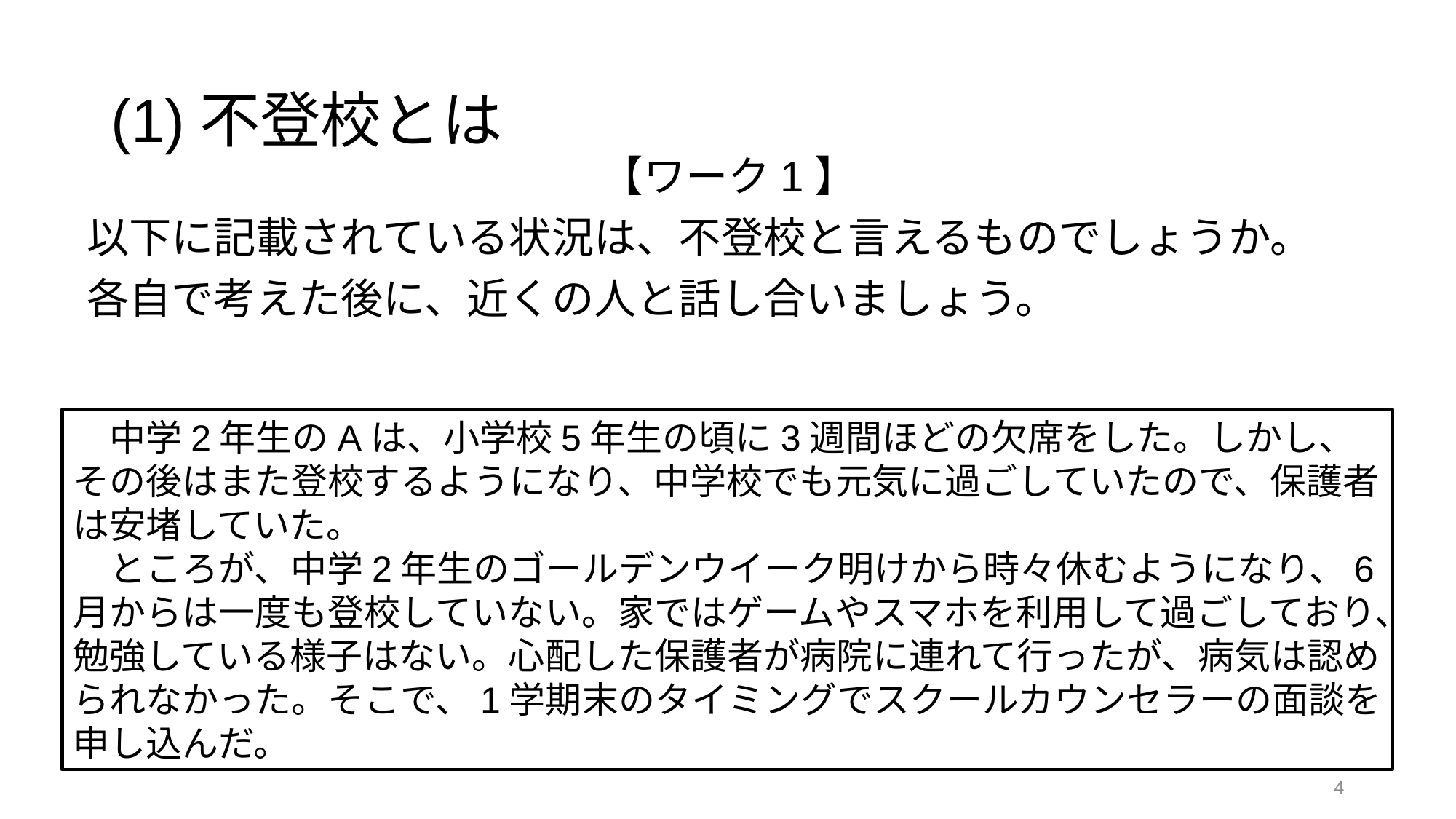

# (1)不登校とは
【ワーク1】
以下に記載されている状況は、不登校と言えるものでしょうか。
各自で考えた後に、近くの人と話し合いましょう。

　中学2年生のAは、小学校5年生の頃に3週間ほどの欠席をした。しかし、その後はまた登校するようになり、中学校でも元気に過ごしていたので、保護者は安堵していた。
　ところが、中学2年生のゴールデンウイーク明けから時々休むようになり、6月からは一度も登校していない。家ではゲームやスマホを利用して過ごしており、勉強している様子はない。心配した保護者が病院に連れて行ったが、病気は認められなかった。そこで、1学期末のタイミングでスクールカウンセラーの面談を申し込んだ。
4